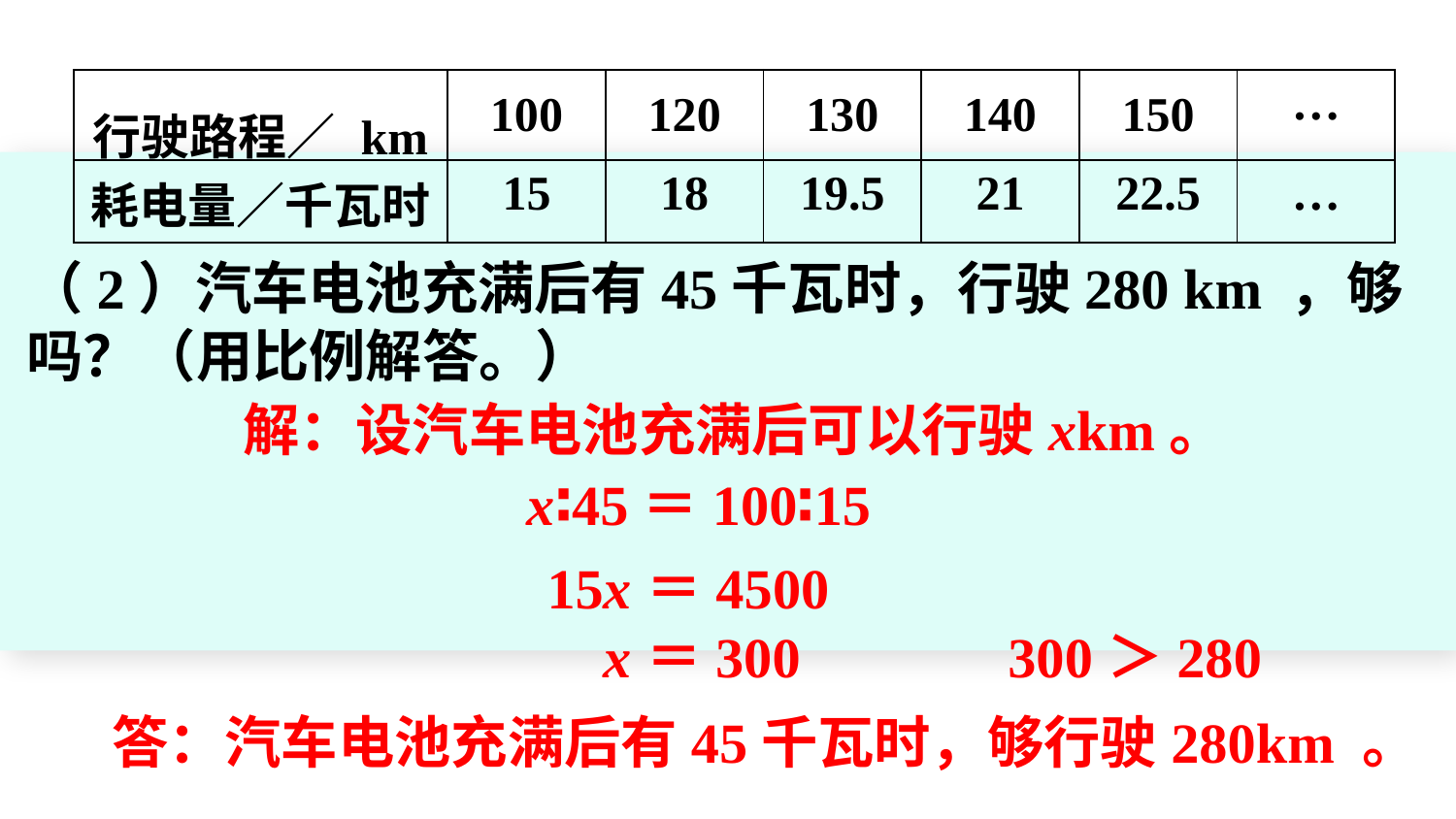

| 行驶路程／ km | 100 | 120 | 130 | 140 | 150 | … |
| --- | --- | --- | --- | --- | --- | --- |
| 耗电量／千瓦时 | 15 | 18 | 19.5 | 21 | 22.5 | … |
（2）汽车电池充满后有45千瓦时，行驶280 km ，够吗？（用比例解答。）
解：设汽车电池充满后可以行驶xkm。
x∶45＝100∶15
15x＝4500
    x＝300
300＞280
答：汽车电池充满后有45千瓦时，够行驶280km 。